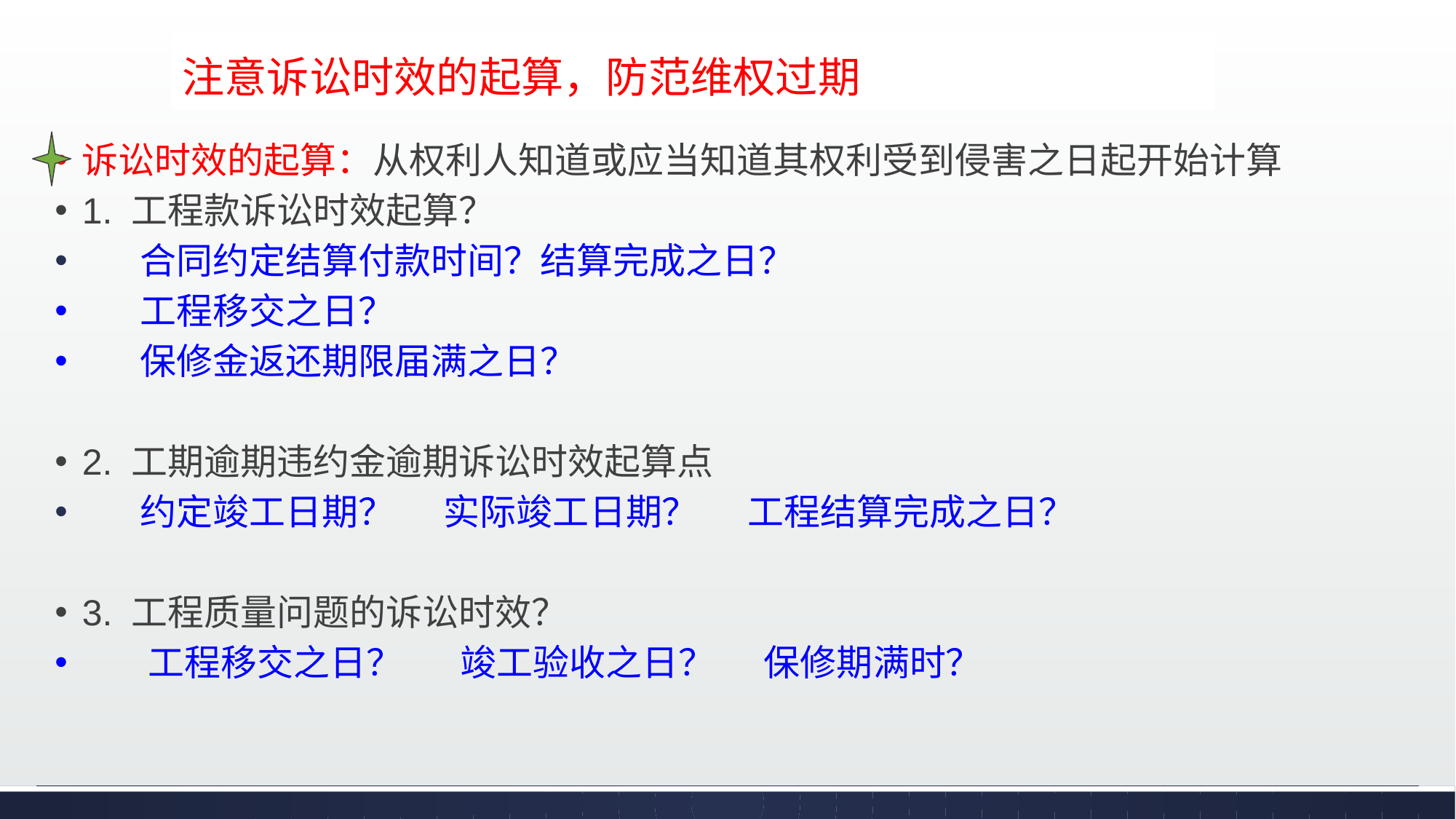

注意诉讼时效的起算，防范维权过期

诉讼时效的起算：从权利人知道或应当知道其权利受到侵害之日起开始计算
1. 工程款诉讼时效起算？
      合同约定结算付款时间？结算完成之日？
      工程移交之日？
      保修金返还期限届满之日？

2. 工期逾期违约金逾期诉讼时效起算点
      约定竣工日期？      实际竣工日期？      工程结算完成之日？

3. 工程质量问题的诉讼时效？
       工程移交之日？       竣工验收之日？      保修期满时？